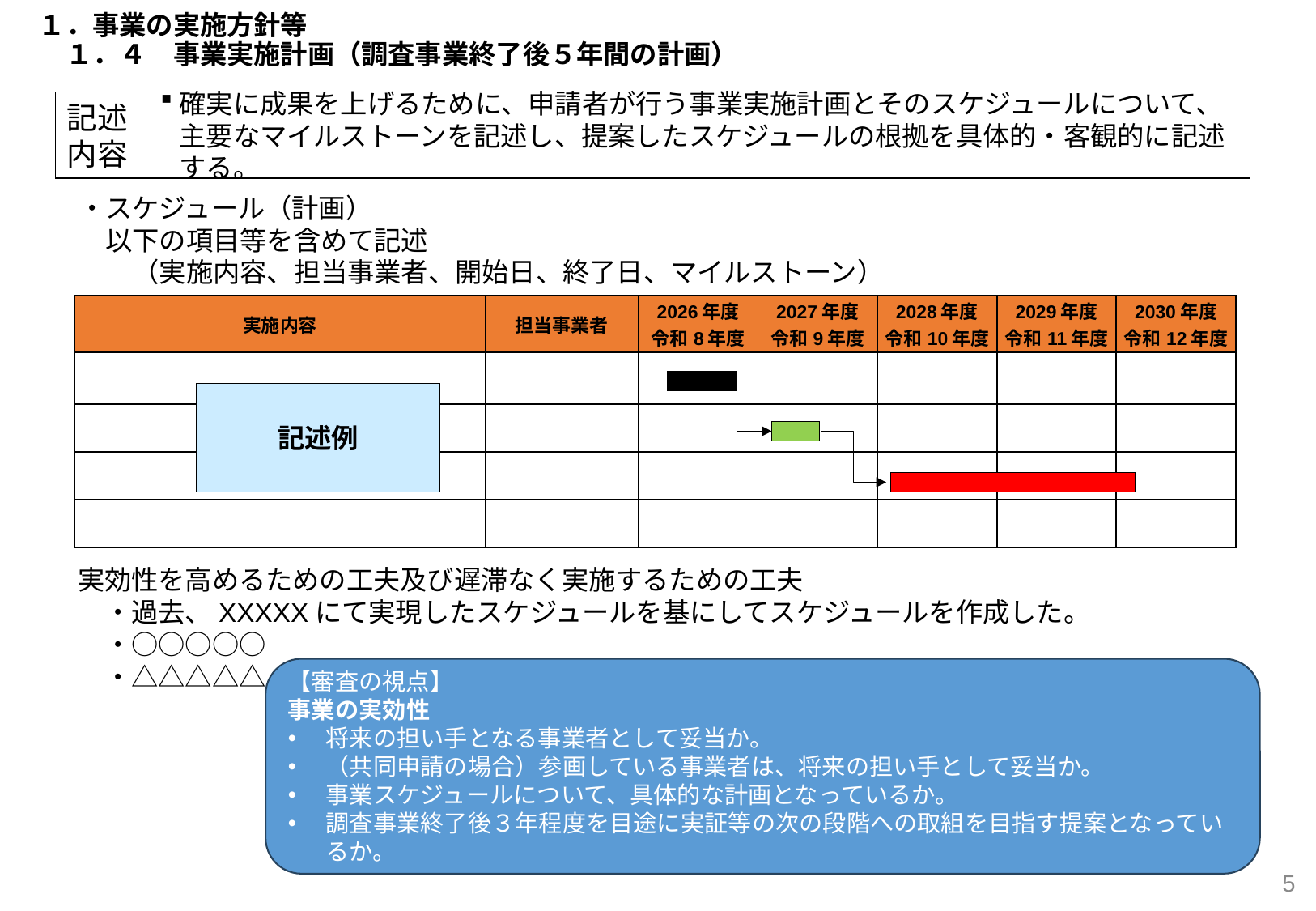

# １．事業の実施方針等 　１．４　事業実施計画（調査事業終了後５年間の計画）
確実に成果を上げるために、申請者が行う事業実施計画とそのスケジュールについて、主要なマイルストーンを記述し、提案したスケジュールの根拠を具体的・客観的に記述する。
記述内容
・スケジュール（計画）
　以下の項目等を含めて記述
　　（実施内容、担当事業者、開始日、終了日、マイルストーン）
| 実施内容 | 担当事業者 | 2026年度 令和8年度 | 2027年度 令和9年度 | 2028年度 令和10年度 | 2029年度 令和11年度 | 2030年度 令和12年度 |
| --- | --- | --- | --- | --- | --- | --- |
|  |  |  |  |  |  |  |
|  |  |  |  |  |  |  |
|  |  |  |  |  |  |  |
|  |  |  |  |  |  |  |

記述例

実効性を高めるための工夫及び遅滞なく実施するための工夫
　・過去、XXXXXにて実現したスケジュールを基にしてスケジュールを作成した。
　・○○○○○
　・△△△△△
【審査の視点】
事業の実効性
将来の担い手となる事業者として妥当か。
（共同申請の場合）参画している事業者は、将来の担い手として妥当か。
事業スケジュールについて、具体的な計画となっているか。
調査事業終了後３年程度を目途に実証等の次の段階への取組を目指す提案となっているか。
5